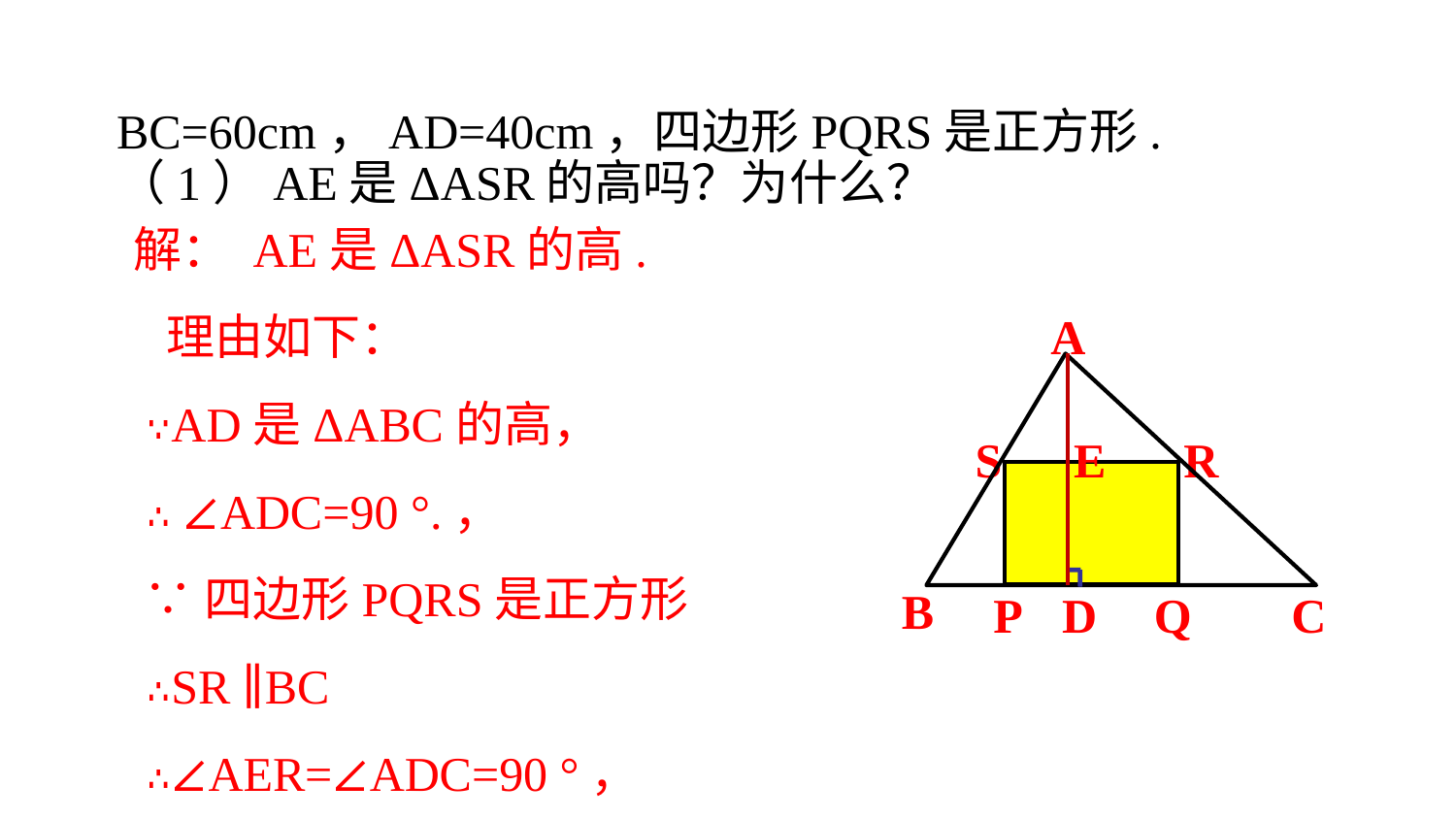

BC=60cm，AD=40cm，四边形PQRS是正方形.
（1）AE是ΔASR的高吗？为什么？
解： AE是ΔASR的高.
  理由如下：
 ∵AD是ΔABC的高，
 ∴ ∠ADC=90 °.，
 ∵四边形PQRS是正方形
 ∴SR ∥BC
 ∴∠AER=∠ADC=90 °，
 ∴ AE是ΔASR的高.
A

S
E
R
B
P
D
Q
C